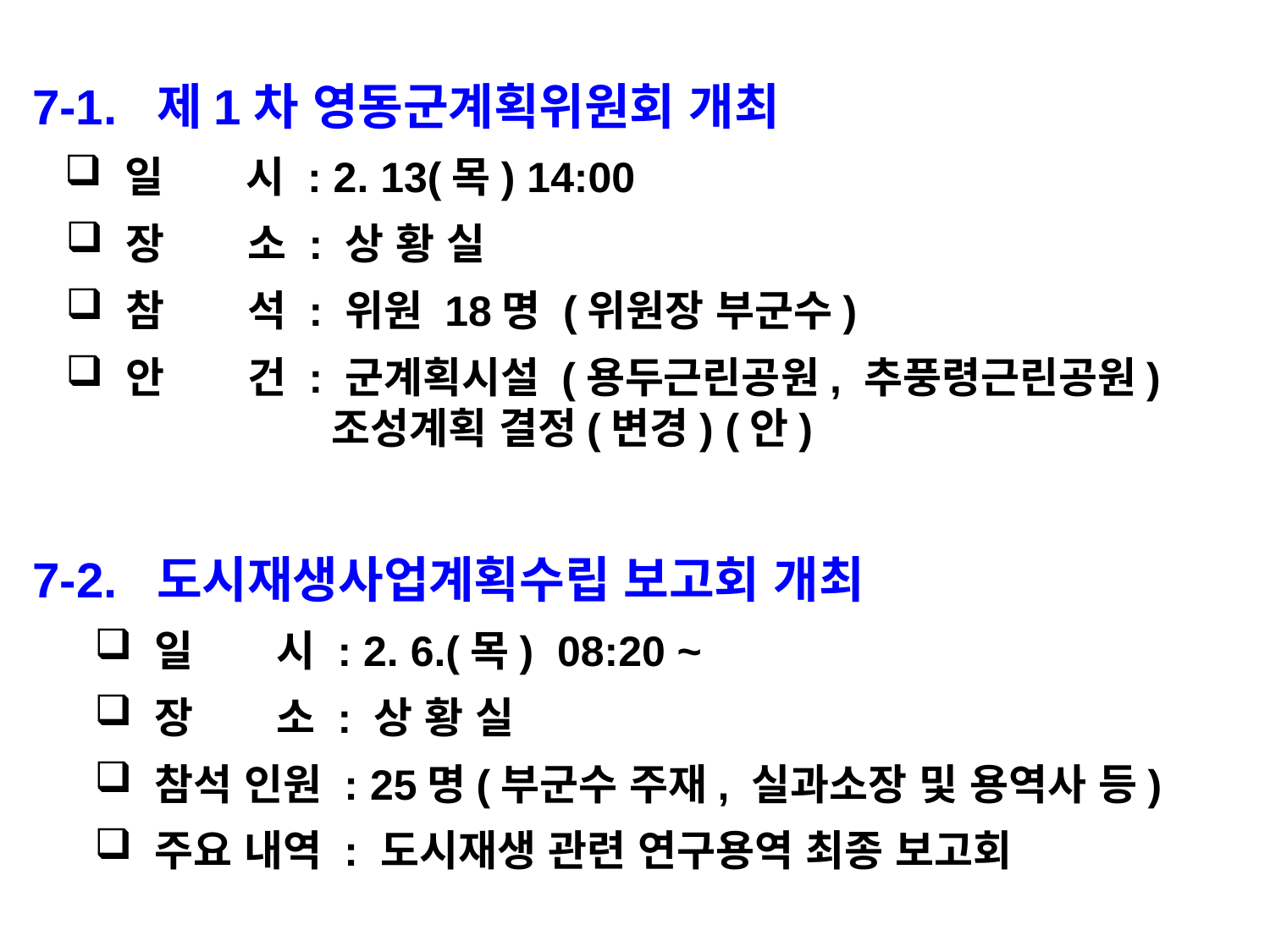

7-1.  제1차 영동군계획위원회 개최
 일       시 : 2. 13(목) 14:00
 장       소 : 상 황 실
 참       석 : 위원 18명 (위원장 부군수)
 안       건 : 군계획시설 (용두근린공원, 추풍령근린공원)
                   조성계획 결정(변경) (안)
7-2.  도시재생사업계획수립 보고회 개최
 일       시 : 2. 6.(목)  08:20 ~
 장       소 : 상 황 실
 참석 인원 : 25명(부군수 주재, 실과소장 및 용역사 등)
 주요 내역 : 도시재생 관련 연구용역 최종 보고회